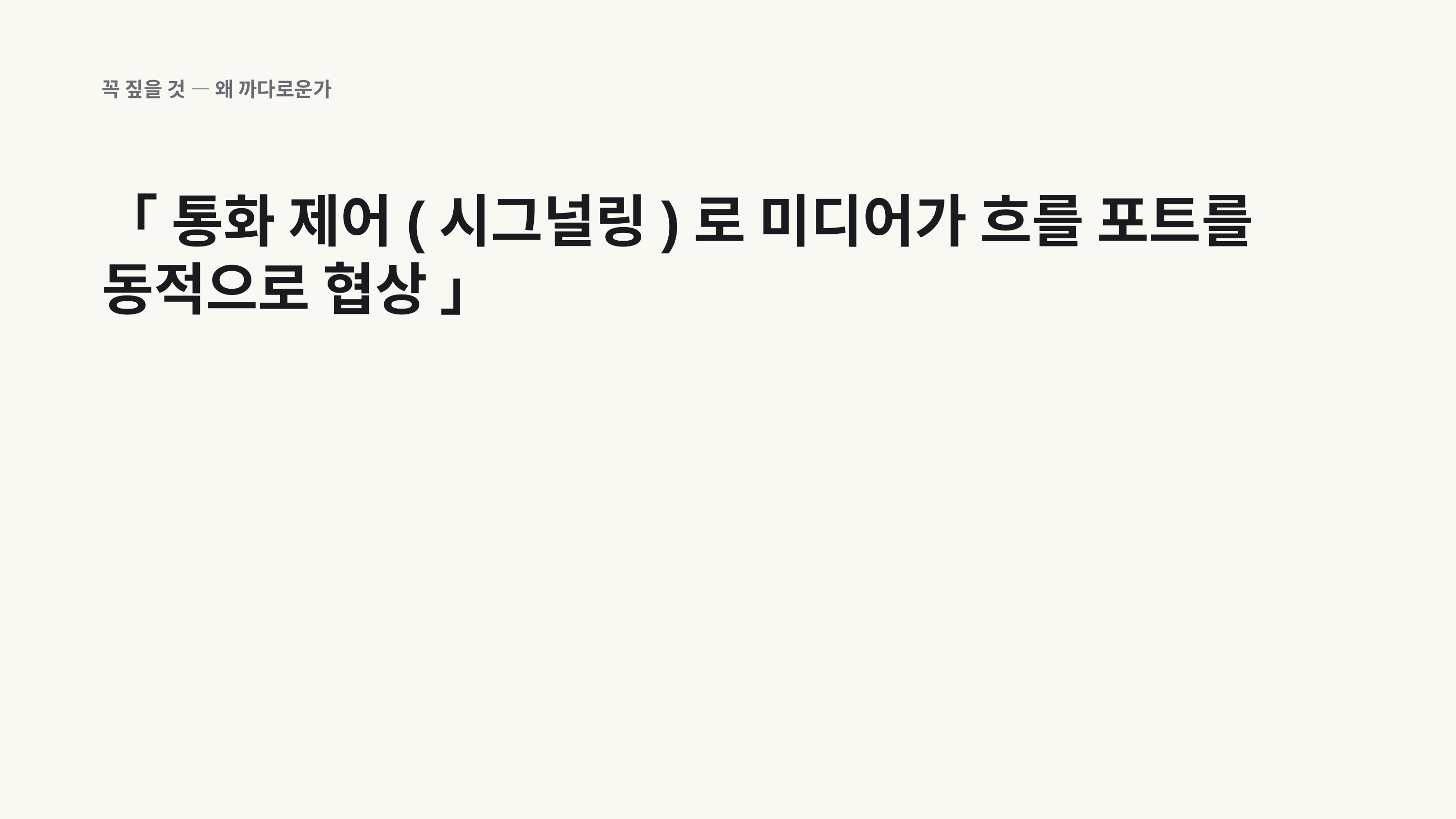

꼭 짚을 것 — 왜 까다로운가
「 통화 제어(시그널링)로 미디어가 흐를 포트를 동적으로 협상 」